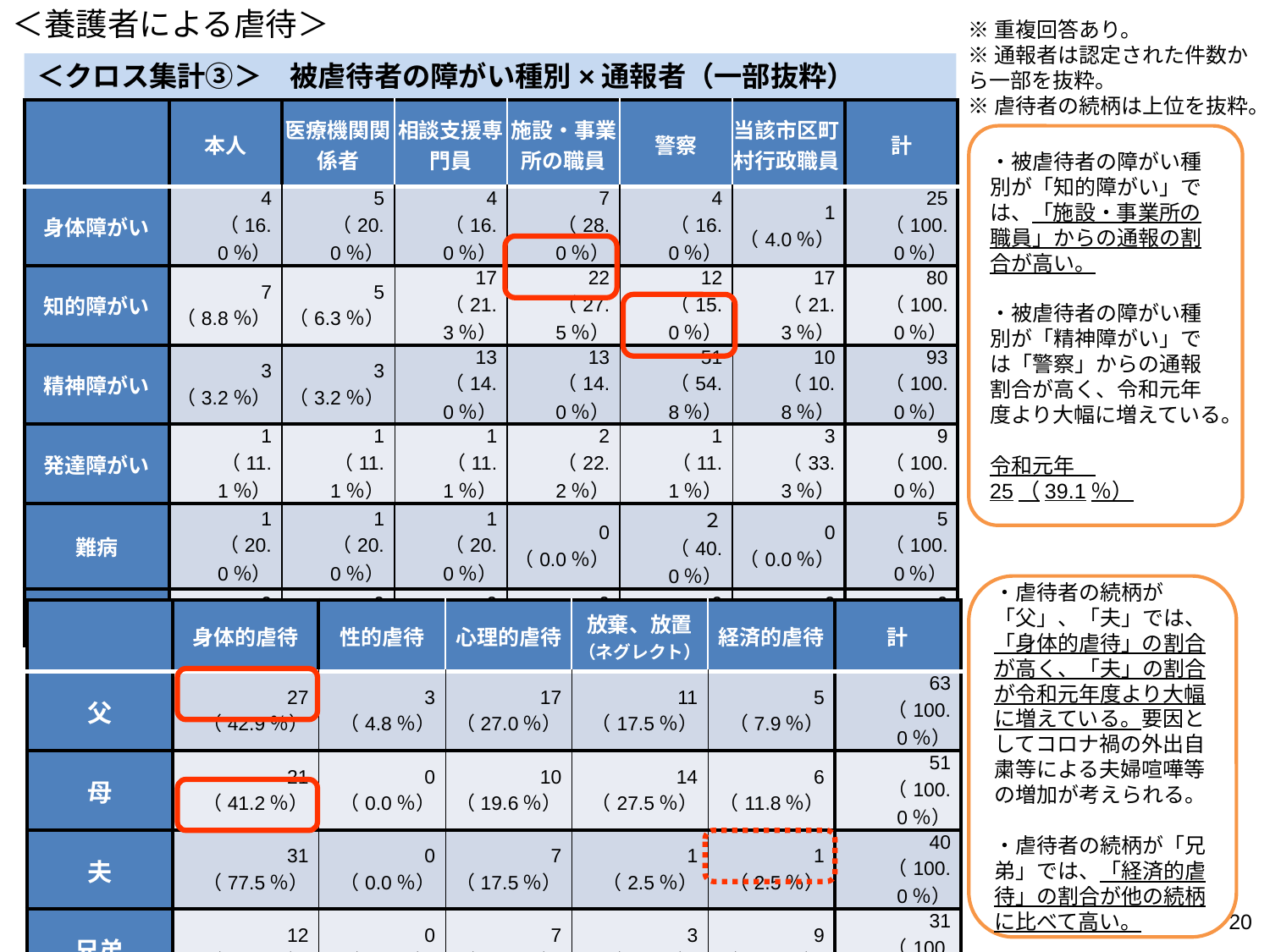

＜養護者による虐待＞
※重複回答あり。
※通報者は認定された件数から一部を抜粋。
※虐待者の続柄は上位を抜粋。
# ＜クロス集計③＞　被虐待者の障がい種別×通報者（一部抜粋）
|  | 本人 | 医療機関関係者 | 相談支援専門員 | 施設・事業所の職員 | 警察 | 当該市区町村行政職員 | 計 |
| --- | --- | --- | --- | --- | --- | --- | --- |
| 身体障がい | 4 （16.0％） | 5 （20.0％） | 4 （16.0％） | 7 （28.0％） | 4 （16.0％） | 1 （4.0％） | 25 （100.0％） |
| 知的障がい | 7 （8.8％） | 5 （6.3％） | 17 （21.3％） | 22 （27.5％） | 12 （15.0％） | 17 （21.3％） | 80 （100.0％） |
| 精神障がい | 3 （3.2％） | 3 （3.2％） | 13 （14.0％） | 13 （14.0％） | 51 （54.8％） | 10 （10.8％） | 93 （100.0％） |
| 発達障がい | 1 （11.1％） | 1 （11.1％） | 1 （11.1％） | 2 （22.2％） | 1 （11.1％） | 3 （33.3％） | 9 （100.0％） |
| 難病 | 1 （20.0％） | 1 （20.0％） | 1 （20.0％） | 0 （0.0％） | ２ （40.0％） | 0 （0.0％） | 5 （100.0％） |
| その他 | 0 （0.0％） | 0 （0.0％） | 0 （0.0％） | 0 （0.0％） | 0 （0.0％） | 0 （0.0％） | 0 （0.0％） |
・被虐待者の障がい種別が「知的障がい」では、「施設・事業所の職員」からの通報の割合が高い。

・被虐待者の障がい種別が「精神障がい」では「警察」からの通報割合が高く、令和元年度より大幅に増えている。

令和元年　25（39.1％）

＜クロス集計④＞　虐待者の続柄（上位のみ）×虐待類型
・虐待者の続柄が「父」、「夫」では、「身体的虐待」の割合が高く、「夫」の割合が令和元年度より大幅に増えている。要因としてコロナ禍の外出自粛等による夫婦喧嘩等の増加が考えられる。

・虐待者の続柄が「兄弟」では、「経済的虐待」の割合が他の続柄に比べて高い。
|  | 身体的虐待 | 性的虐待 | 心理的虐待 | 放棄、放置 （ネグレクト） | 経済的虐待 | 計 |
| --- | --- | --- | --- | --- | --- | --- |
| 父 | 27 （42.9％） | 3 （4.8％） | 17 （27.0％） | 11 （17.5％） | 5 （7.9％） | 63 （100.0％） |
| 母 | 21 （41.2％） | 0 （0.0％） | 10 （19.6％） | 14 （27.5％） | 6 （11.8％） | 51 （100.0％） |
| 夫 | 31 （77.5％） | 0 （0.0％） | 7 （17.5％） | 1 （2.5％） | 1 （2.5％） | 40 （100.0％） |
| 兄弟 | 12 （38.7％） | 0 （0.0％） | 7 （22.6％） | 3 （9.7％） | 9 （29.0％） | 31 （100.0％） |
| 姉妹 | 10 （47.6％） | 0 （0.0％） | 6 （28.6％） | 1 （4.8％） | 4 （19.0％） | 21 （100.0％） |

20